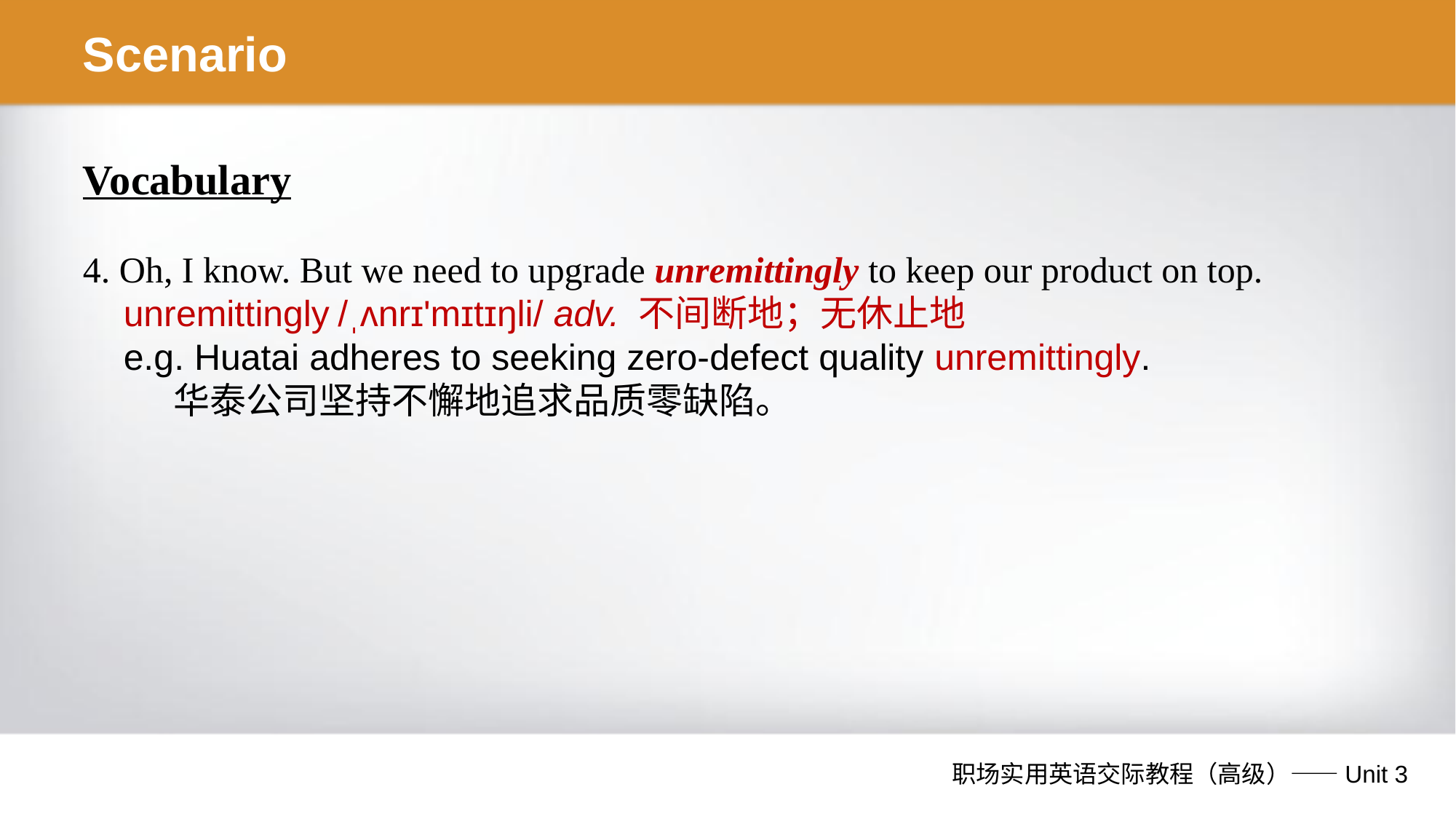

Scenario
Vocabulary

4. Oh, I know. But we need to upgrade unremittingly to keep our product on top.
    unremittingly /ˌʌnrɪ'mɪtɪŋli/ adv. 不间断地；无休止地
    e.g. Huatai adheres to seeking zero-defect quality unremittingly.
          华泰公司坚持不懈地追求品质零缺陷。
职场实用英语交际教程（高级）——Unit 3